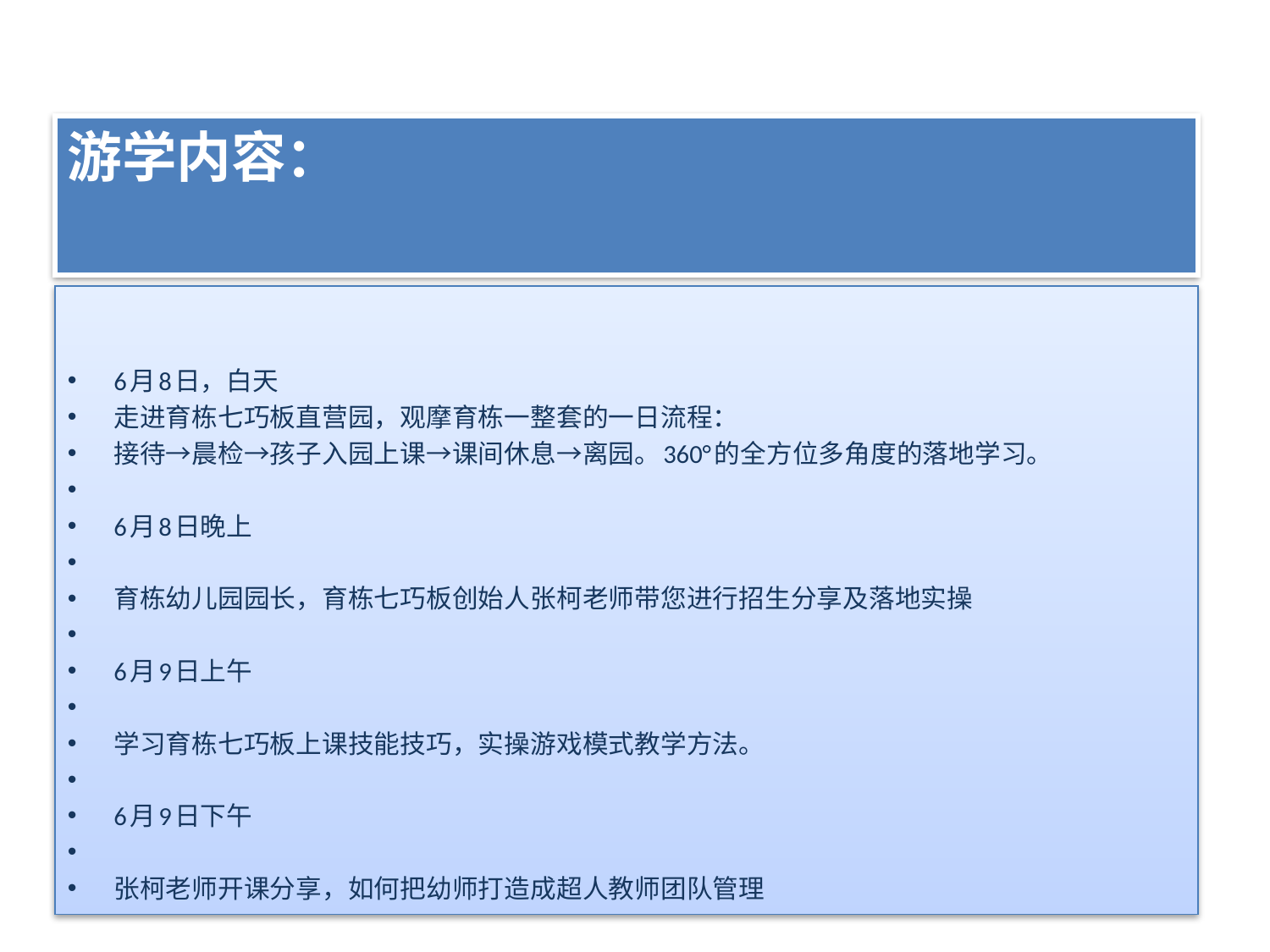

# 游学内容：

6月8日，白天
走进育栋七巧板直营园，观摩育栋一整套的一日流程：
接待→晨检→孩子入园上课→课间休息→离园。360°的全方位多角度的落地学习。

6月8日晚上

育栋幼儿园园长，育栋七巧板创始人张柯老师带您进行招生分享及落地实操

6月9日上午

学习育栋七巧板上课技能技巧，实操游戏模式教学方法。

6月9日下午

张柯老师开课分享，如何把幼师打造成超人教师团队管理